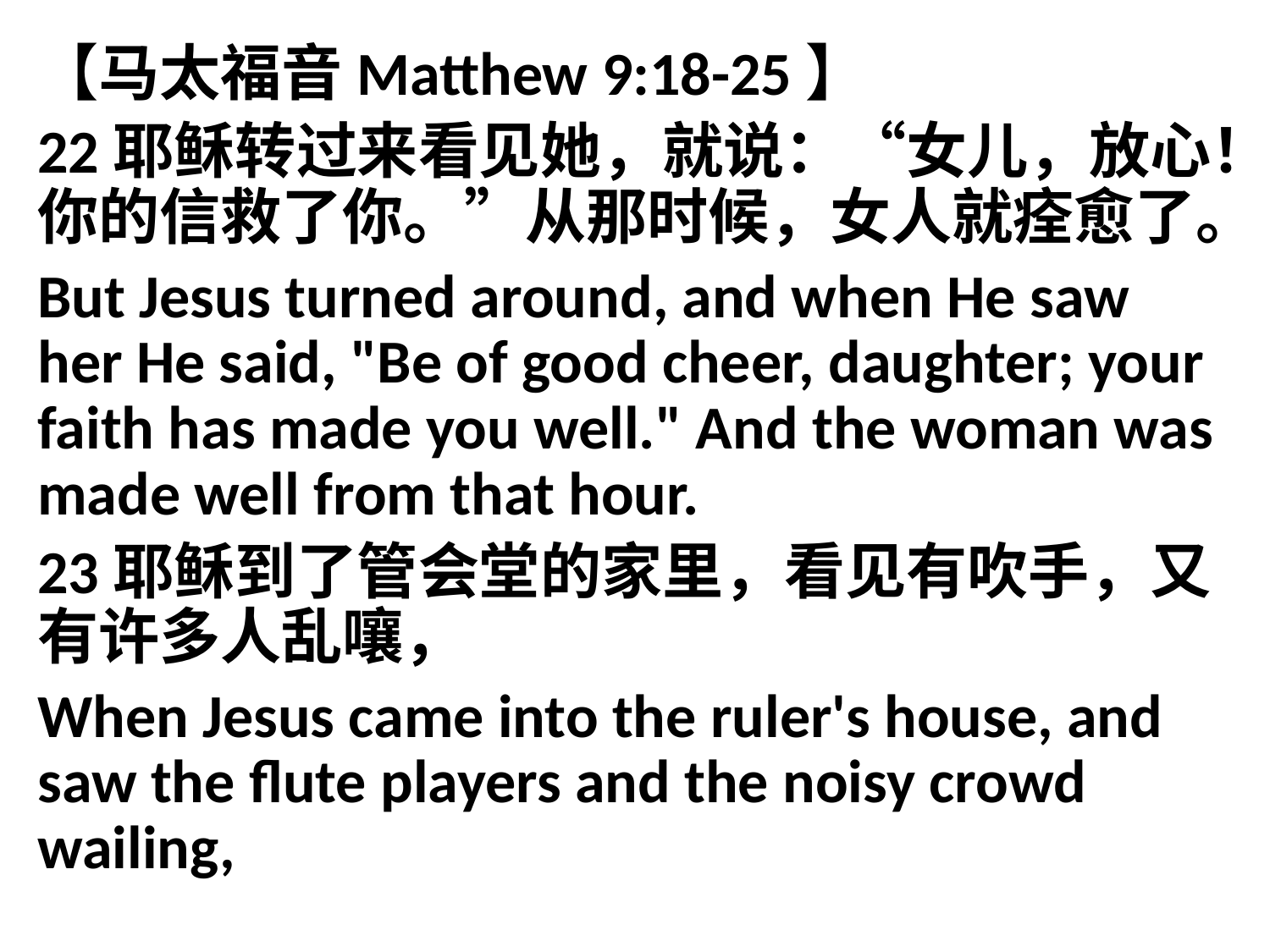

【马太福音Matthew 9:18-25】
22耶稣转过来看见她，就说：“女儿，放心！你的信救了你。”从那时候，女人就痊愈了。
But Jesus turned around, and when He saw her He said, "Be of good cheer, daughter; your faith has made you well." And the woman was made well from that hour.
23耶稣到了管会堂的家里，看见有吹手，又有许多人乱嚷，
When Jesus came into the ruler's house, and saw the flute players and the noisy crowd wailing,